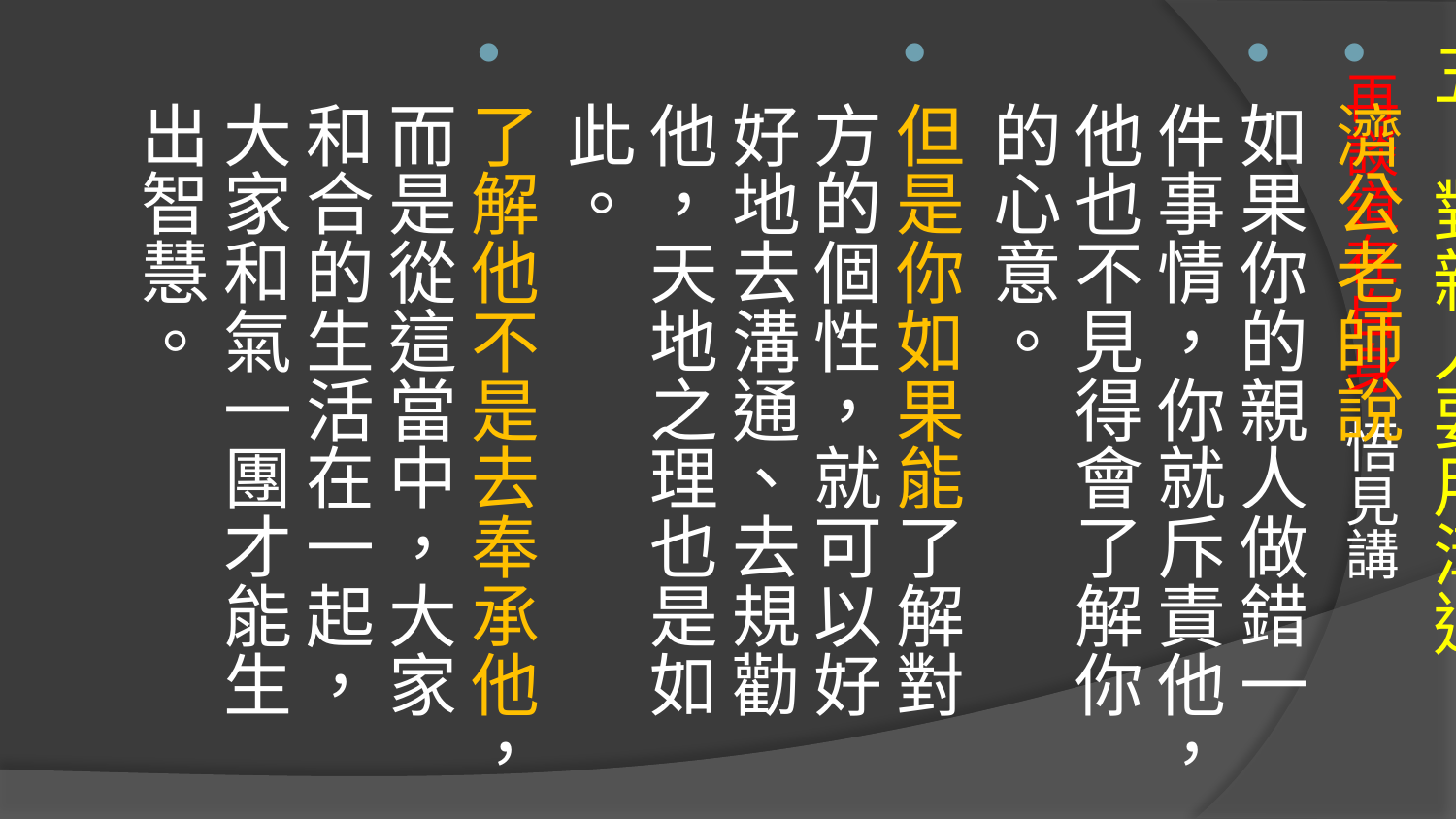

五、對親人要用溝通
濟公老師說
如果你的親人做錯一件事情，你就斥責他，他也不見得會了解你的心意。
但是你如果能了解對方的個性，就可以好好地去溝通、去規勸他，天地之理也是如此。
了解他不是去奉承他，而是從這當中，大家和合的生活在一起，大家和氣一團才能生出智慧。

# 再談道在自身  悟見講